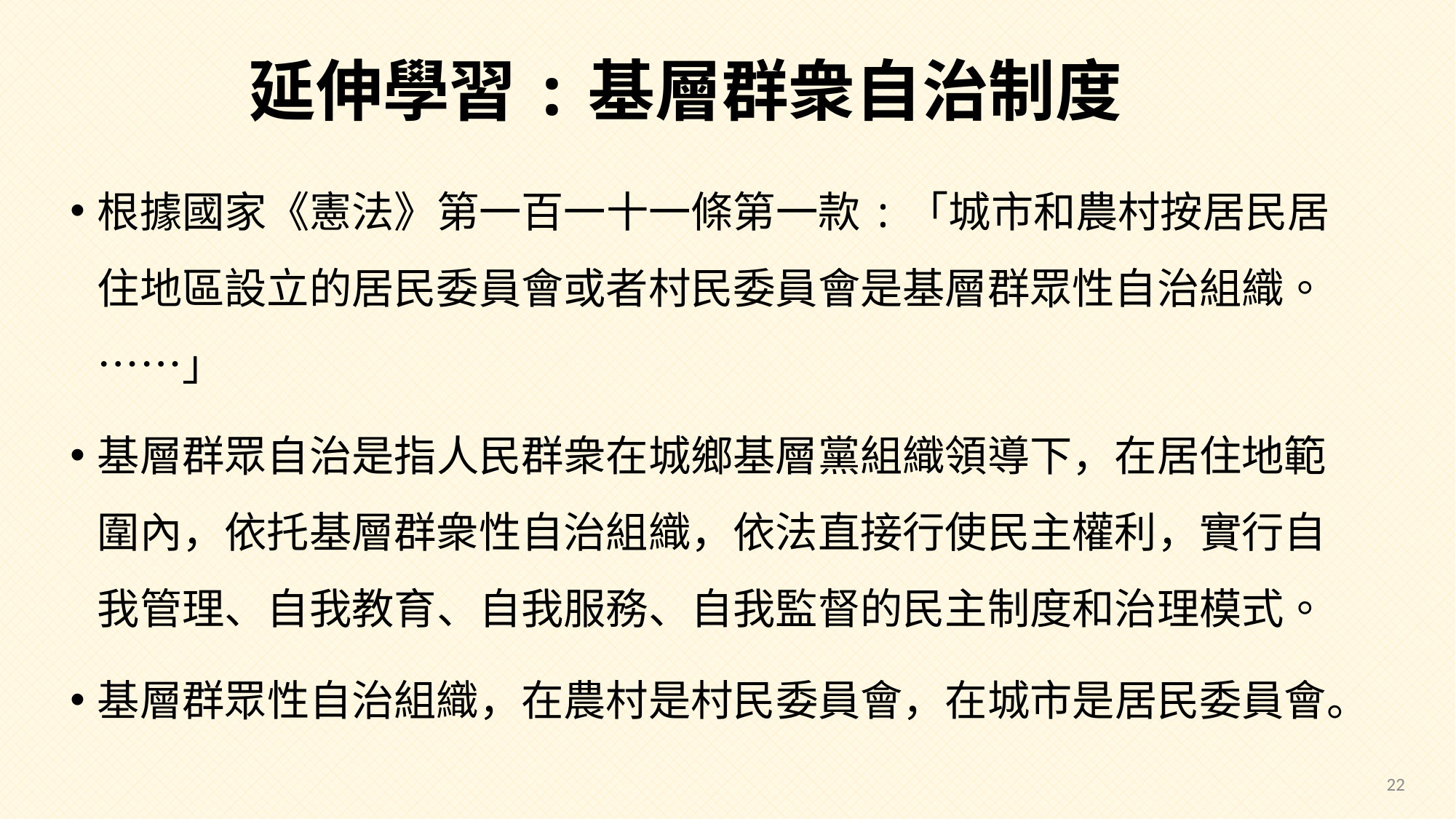

延伸學習:基層群衆自治制度
根據國家《憲法》第一百一十一條第一款:「城市和農村按居民居住地區設立的居民委員會或者村民委員會是基層群眾性自治組織。……」
基層群眾自治是指人民群衆在城鄉基層黨組織領導下，在居住地範圍內，依托基層群衆性自治組織，依法直接行使民主權利，實行自我管理、自我教育、自我服務、自我監督的民主制度和治理模式。
基層群眾性自治組織，在農村是村民委員會，在城市是居民委員會。
22